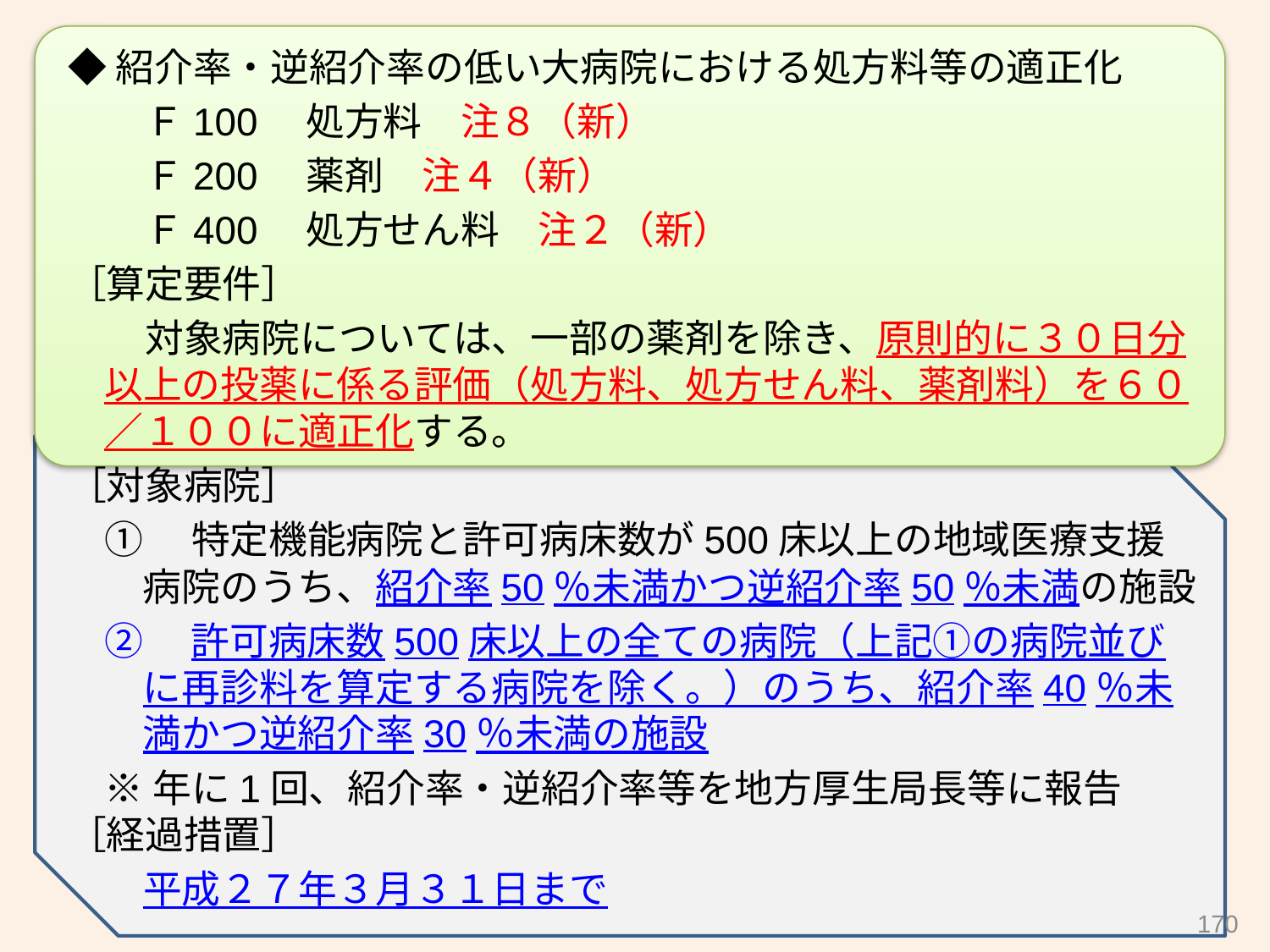

◆紹介率・逆紹介率の低い大病院における処方料等の適正化
　　Ｆ100　処方料　注８（新）
　　Ｆ200　薬剤　注４（新）
　　Ｆ400　処方せん料　注２（新）
［算定要件］
　　対象病院については、一部の薬剤を除き、原則的に３０日分以上の投薬に係る評価（処方料、処方せん料、薬剤料）を６０／１００に適正化する。
［対象病院］
①　特定機能病院と許可病床数が500床以上の地域医療支援病院のうち、紹介率50％未満かつ逆紹介率50％未満の施設
②　許可病床数500床以上の全ての病院（上記①の病院並びに再診料を算定する病院を除く。）のうち、紹介率40％未満かつ逆紹介率30％未満の施設
※年に1回、紹介率・逆紹介率等を地方厚生局長等に報告
［経過措置］
　平成２７年３月３１日まで

170